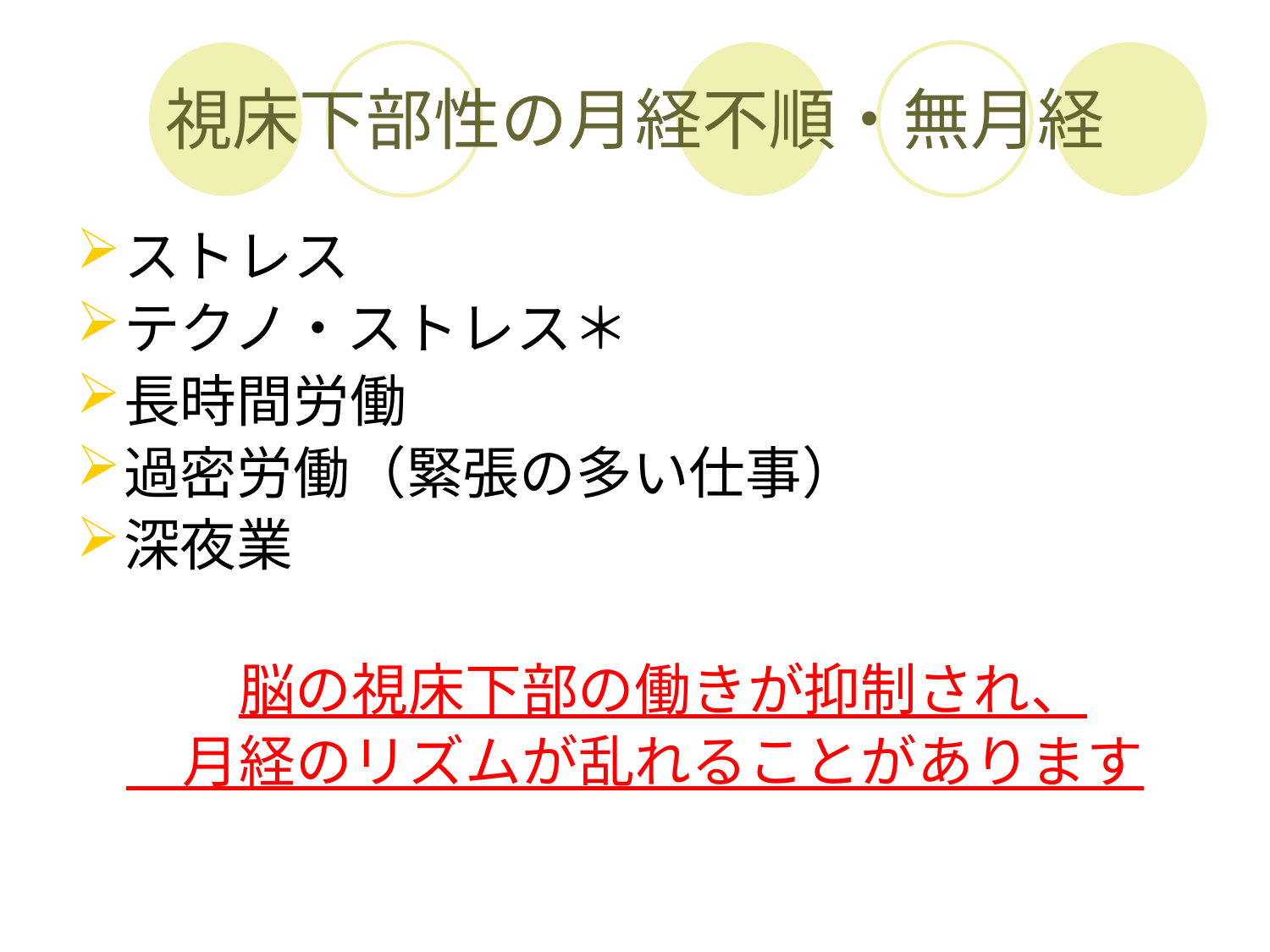

# 視床下部性の月経不順・無月経
ストレス
テクノ・ストレス＊
長時間労働
過密労働（緊張の多い仕事）
深夜業

　脳の視床下部の働きが抑制され、
　月経のリズムが乱れることがあります